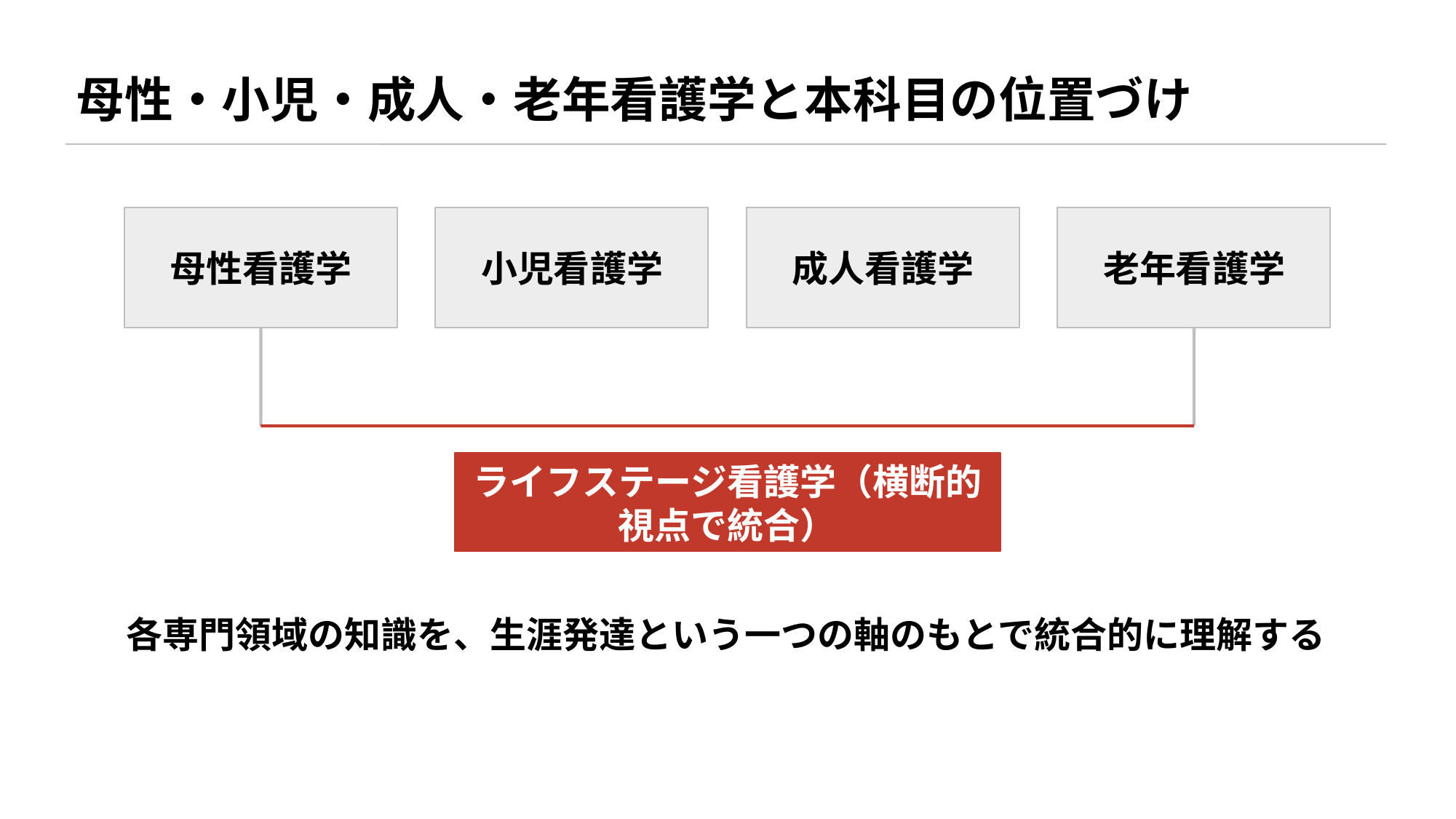

母性・小児・成人・老年看護学と本科目の位置づけ

母性看護学

小児看護学

成人看護学

老年看護学

ライフステージ看護学（横断的視点で統合）
各専門領域の知識を、生涯発達という一つの軸のもとで統合的に理解する